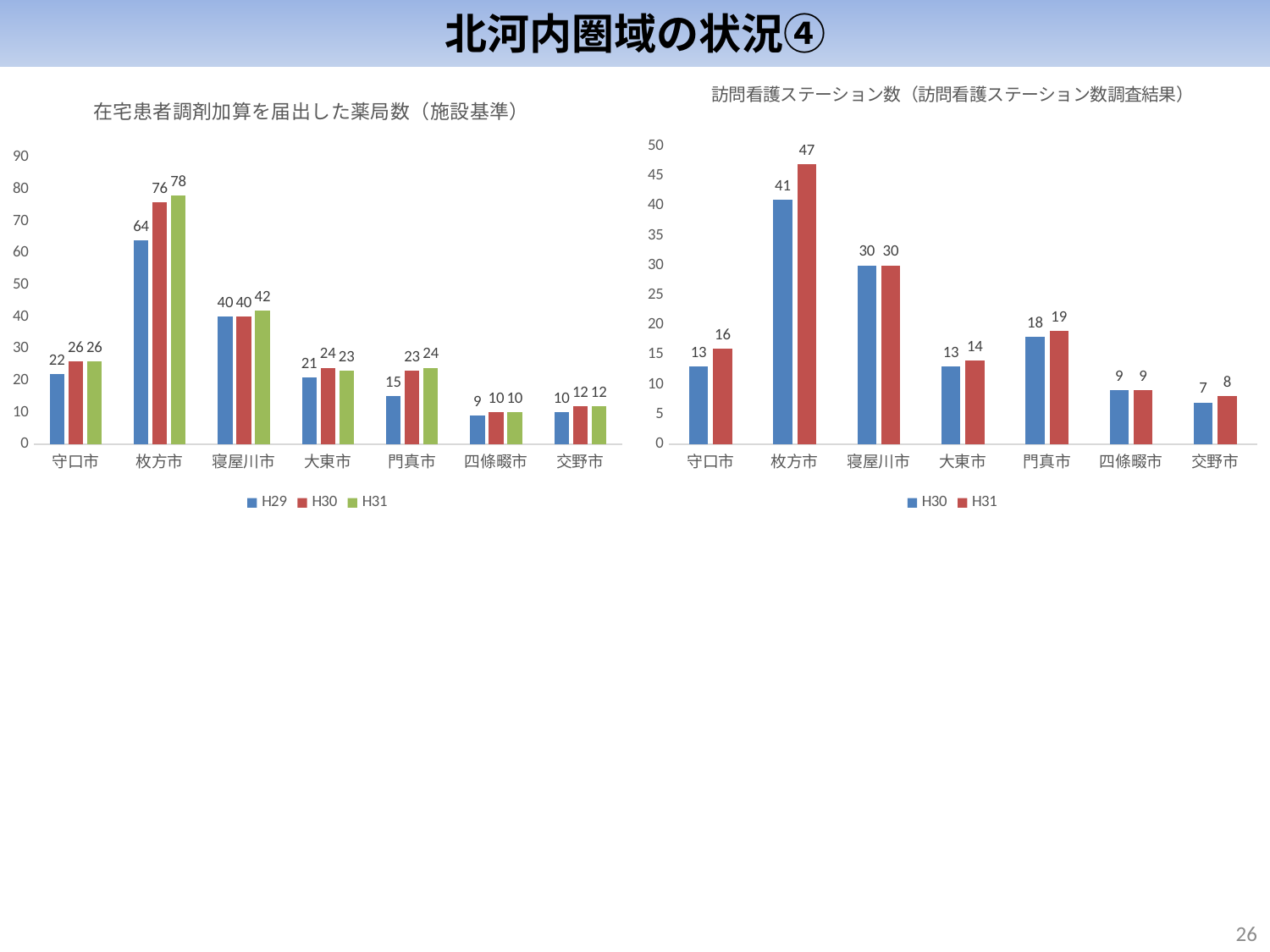

北河内圏域の状況④

### Chart: 訪問看護ステーション数（訪問看護ステーション数調査結果）

| Category | H30 | H31 |
|---|---|---|
| 守口市 | 13.0 | 16.0 |
| 枚方市 | 41.0 | 47.0 |
| 寝屋川市 | 30.0 | 30.0 |
| 大東市 | 13.0 | 14.0 |
| 門真市 | 18.0 | 19.0 |
| 四條畷市 | 9.0 | 9.0 |
| 交野市 | 7.0 | 8.0 |

### Chart: 在宅患者調剤加算を届出した薬局数（施設基準）

| Category | H29 | H30 | H31 |
|---|---|---|---|
| 守口市 | 22.0 | 26.0 | 26.0 |
| 枚方市 | 64.0 | 76.0 | 78.0 |
| 寝屋川市 | 40.0 | 40.0 | 42.0 |
| 大東市 | 21.0 | 24.0 | 23.0 |
| 門真市 | 15.0 | 23.0 | 24.0 |
| 四條畷市 | 9.0 | 10.0 | 10.0 |
| 交野市 | 10.0 | 12.0 | 12.0 |
26